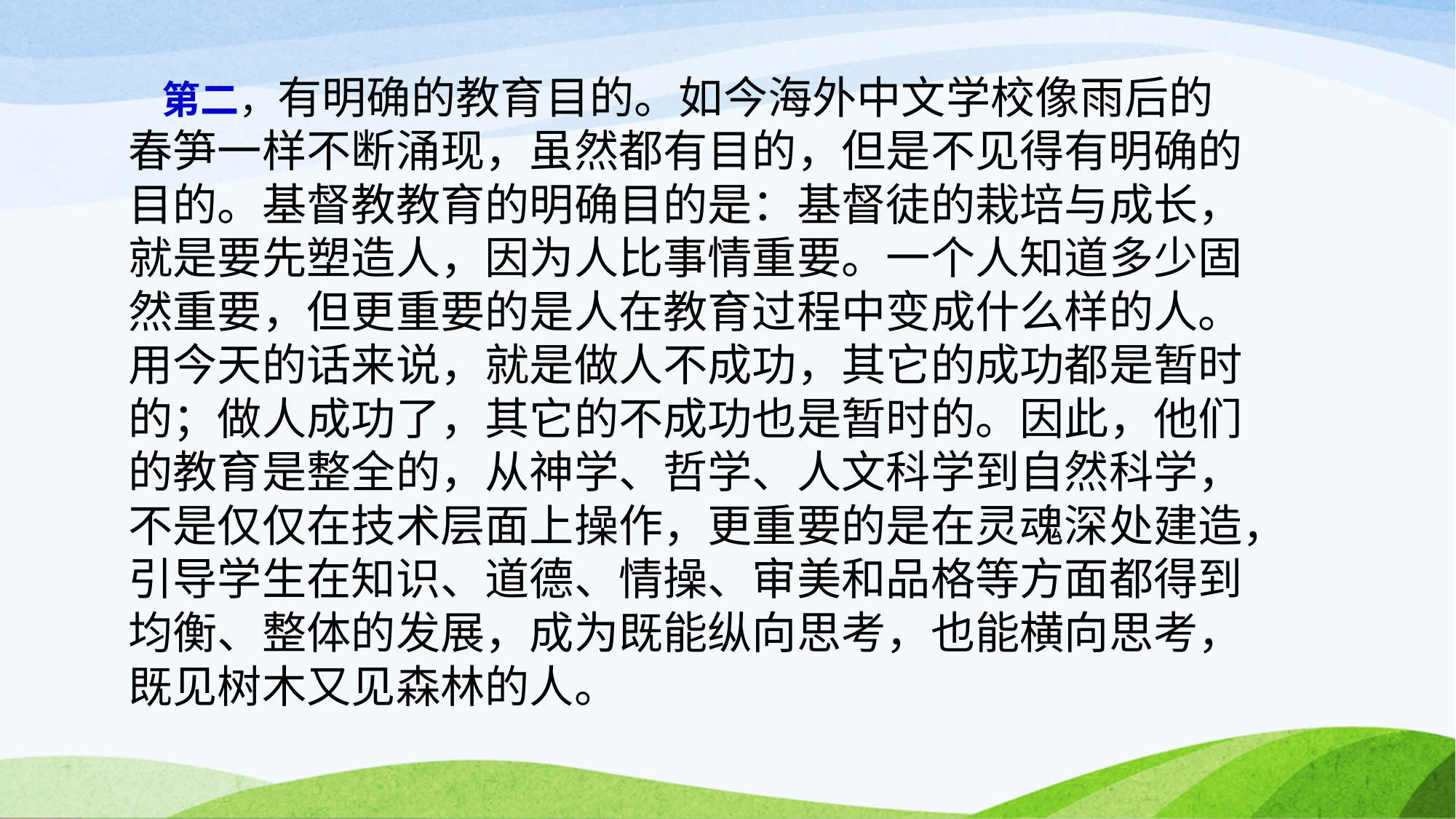

第二，有明确的教育目的。如今海外中文学校像雨后的春笋一样不断涌现，虽然都有目的，但是不见得有明确的目的。基督教教育的明确目的是：基督徒的栽培与成长，就是要先塑造人，因为人比事情重要。一个人知道多少固然重要，但更重要的是人在教育过程中变成什么样的人。用今天的话来说，就是做人不成功，其它的成功都是暂时的；做人成功了，其它的不成功也是暂时的。因此，他们的教育是整全的，从神学、哲学、人文科学到自然科学，不是仅仅在技术层面上操作，更重要的是在灵魂深处建造，引导学生在知识、道德、情操、审美和品格等方面都得到均衡、整体的发展，成为既能纵向思考，也能横向思考，既见树木又见森林的人。